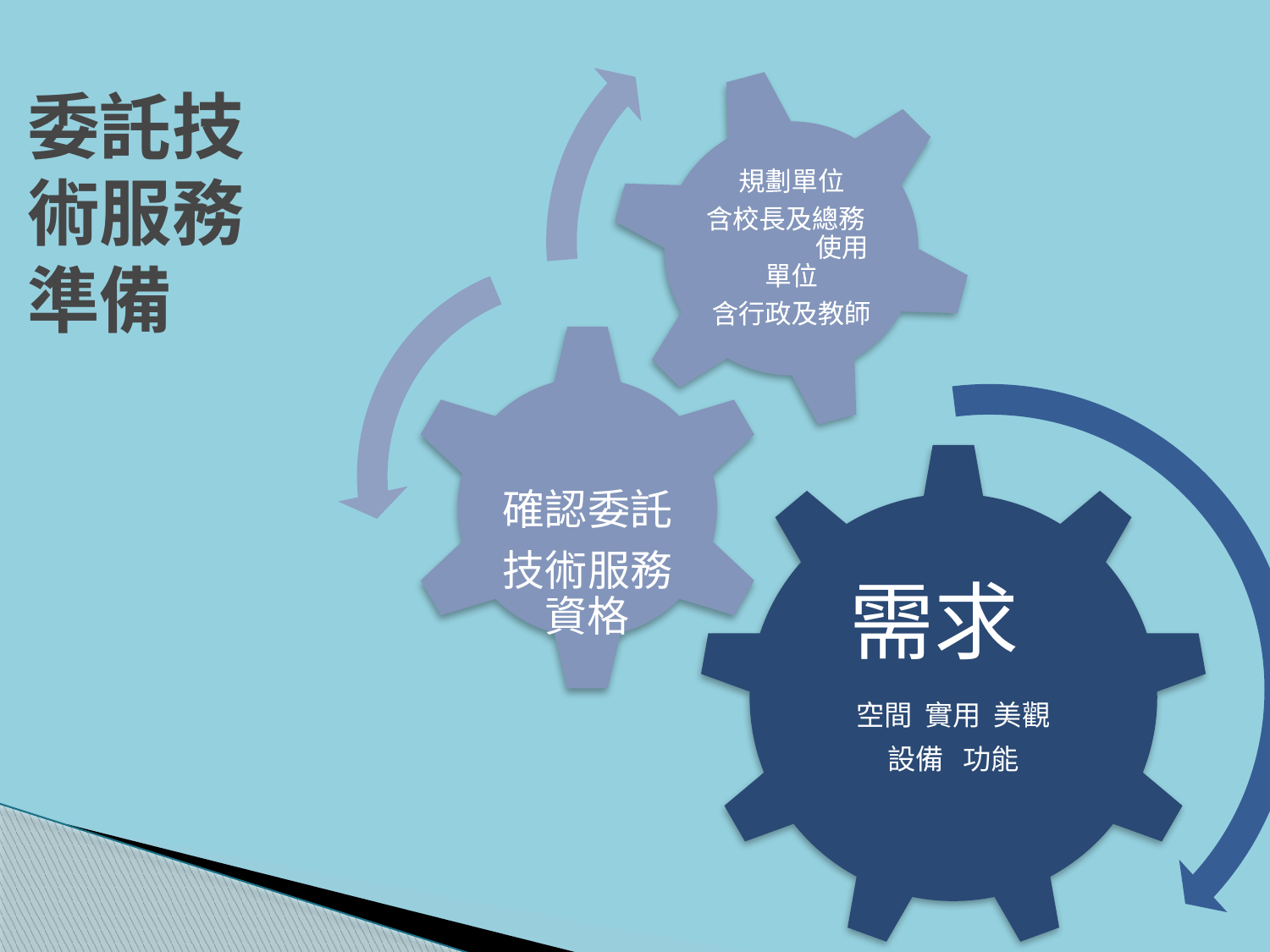

需求
空間  實用  美觀
設備   功能

                                                                                                                        確認委託
技術服務資格
規劃單位
含校長及總務                    使用單位
含行政及教師
# 委託技術服務準備